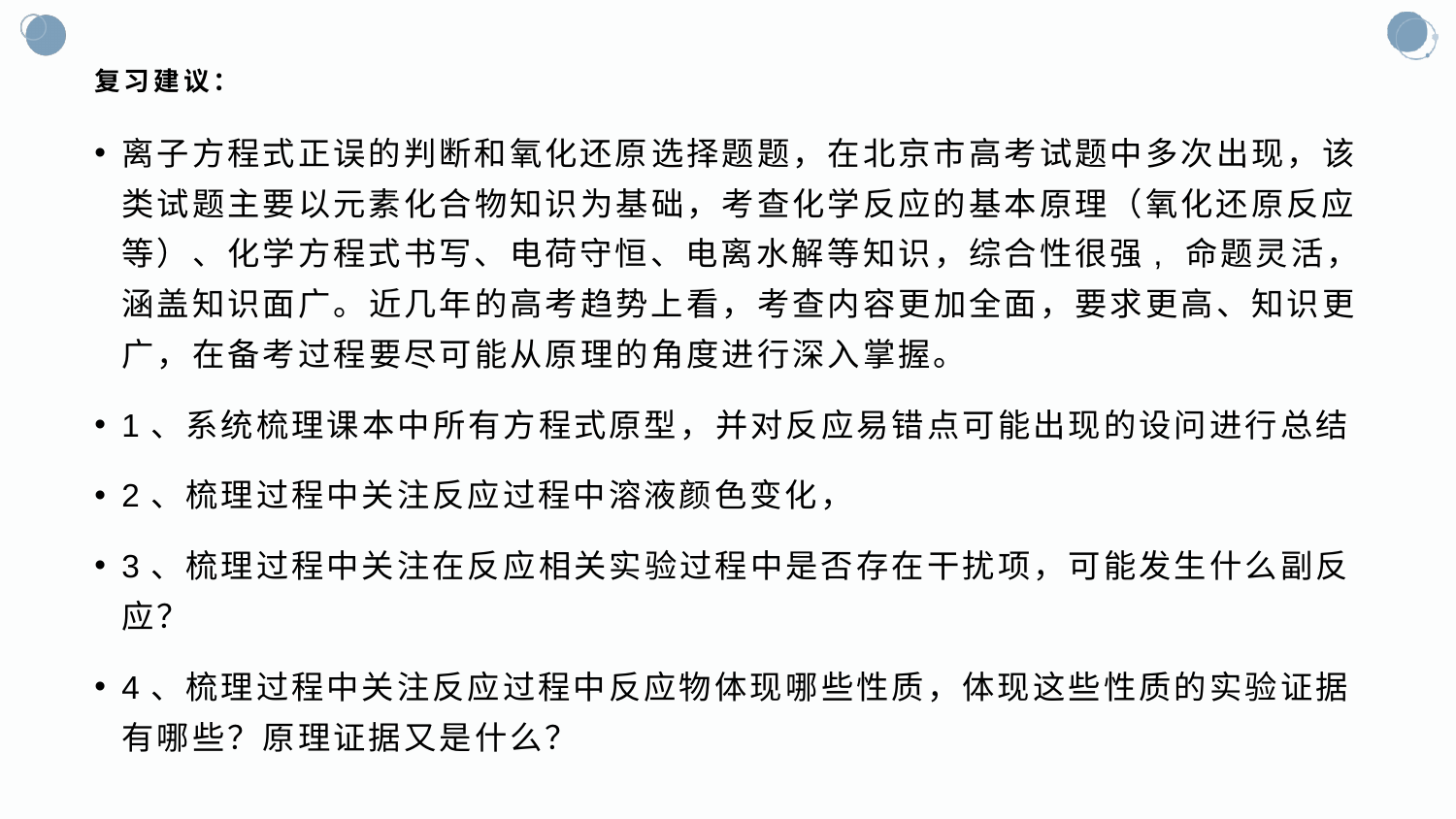

# 复习建议：
离子方程式正误的判断和氧化还原选择题题，在北京市高考试题中多次出现，该类试题主要以元素化合物知识为基础，考查化学反应的基本原理（氧化还原反应等）、化学方程式书写、电荷守恒、电离水解等知识，综合性很强, 命题灵活，涵盖知识面广。近几年的高考趋势上看，考查内容更加全面，要求更高、知识更广，在备考过程要尽可能从原理的角度进行深入掌握。
1、系统梳理课本中所有方程式原型，并对反应易错点可能出现的设问进行总结
2、梳理过程中关注反应过程中溶液颜色变化，
3、梳理过程中关注在反应相关实验过程中是否存在干扰项，可能发生什么副反应？
4、梳理过程中关注反应过程中反应物体现哪些性质，体现这些性质的实验证据有哪些？原理证据又是什么？